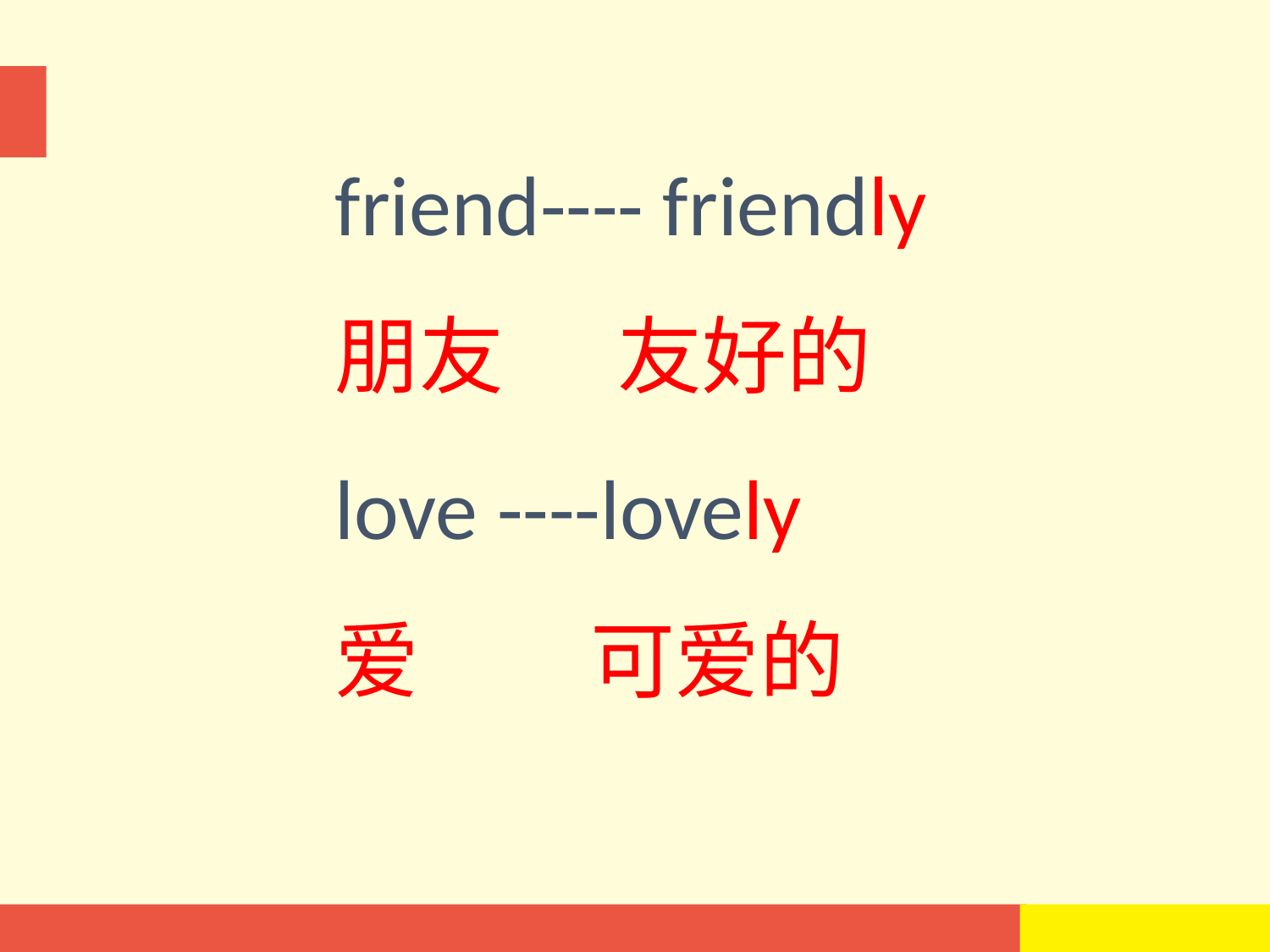

friend---- friendly
朋友      友好的
love ----lovely
爱         可爱的